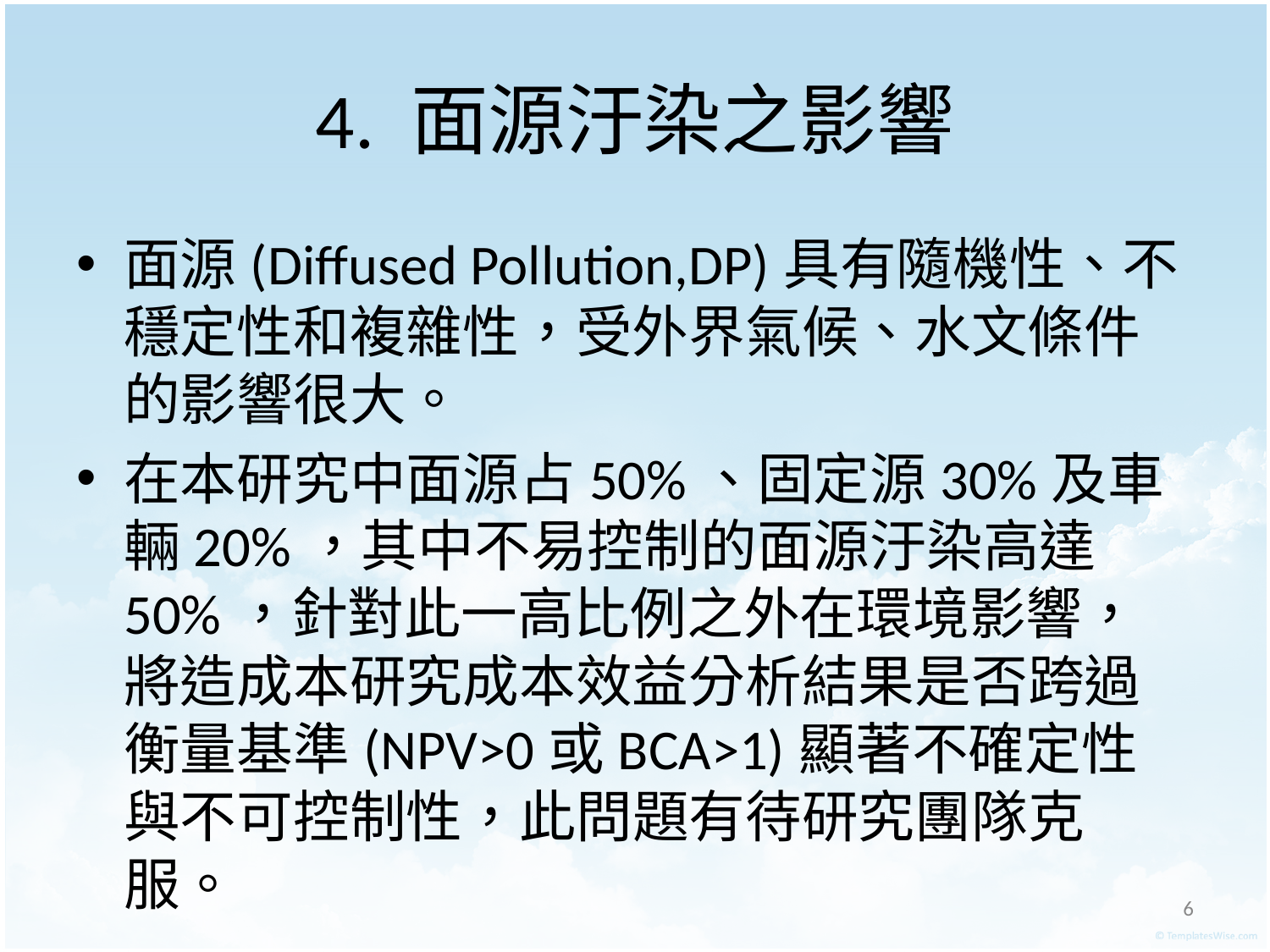

# 4. 面源汙染之影響
面源(Diffused Pollution,DP)具有隨機性、不穩定性和複雜性，受外界氣候、水文條件的影響很大。
在本研究中面源占50%、固定源30%及車輛20%，其中不易控制的面源汙染高達50%，針對此一高比例之外在環境影響，將造成本研究成本效益分析結果是否跨過衡量基準(NPV>0或BCA>1)顯著不確定性與不可控制性，此問題有待研究團隊克服。

6